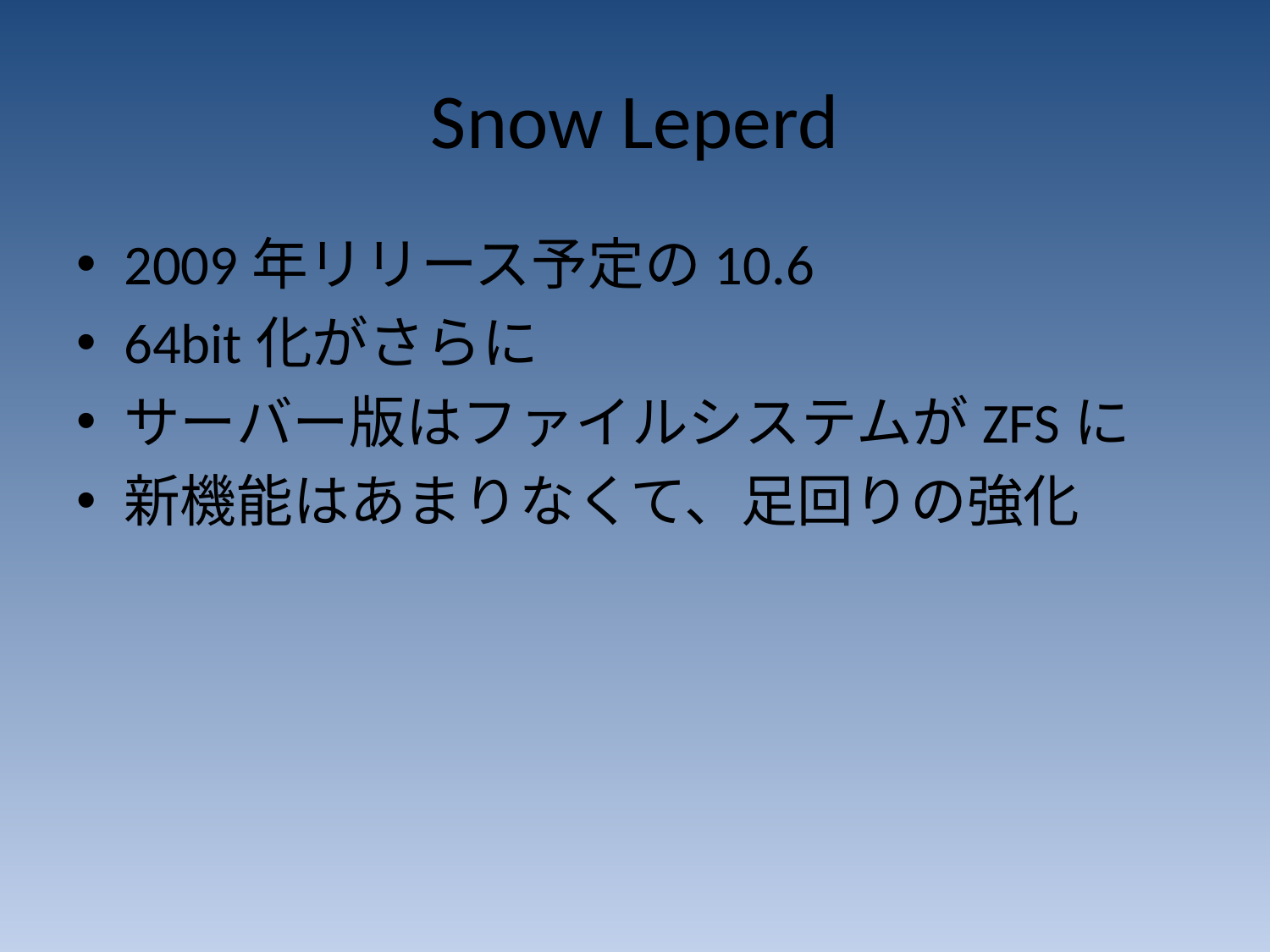

# Snow Leperd
2009年リリース予定の10.6
64bit化がさらに
サーバー版はファイルシステムがZFSに
新機能はあまりなくて、足回りの強化